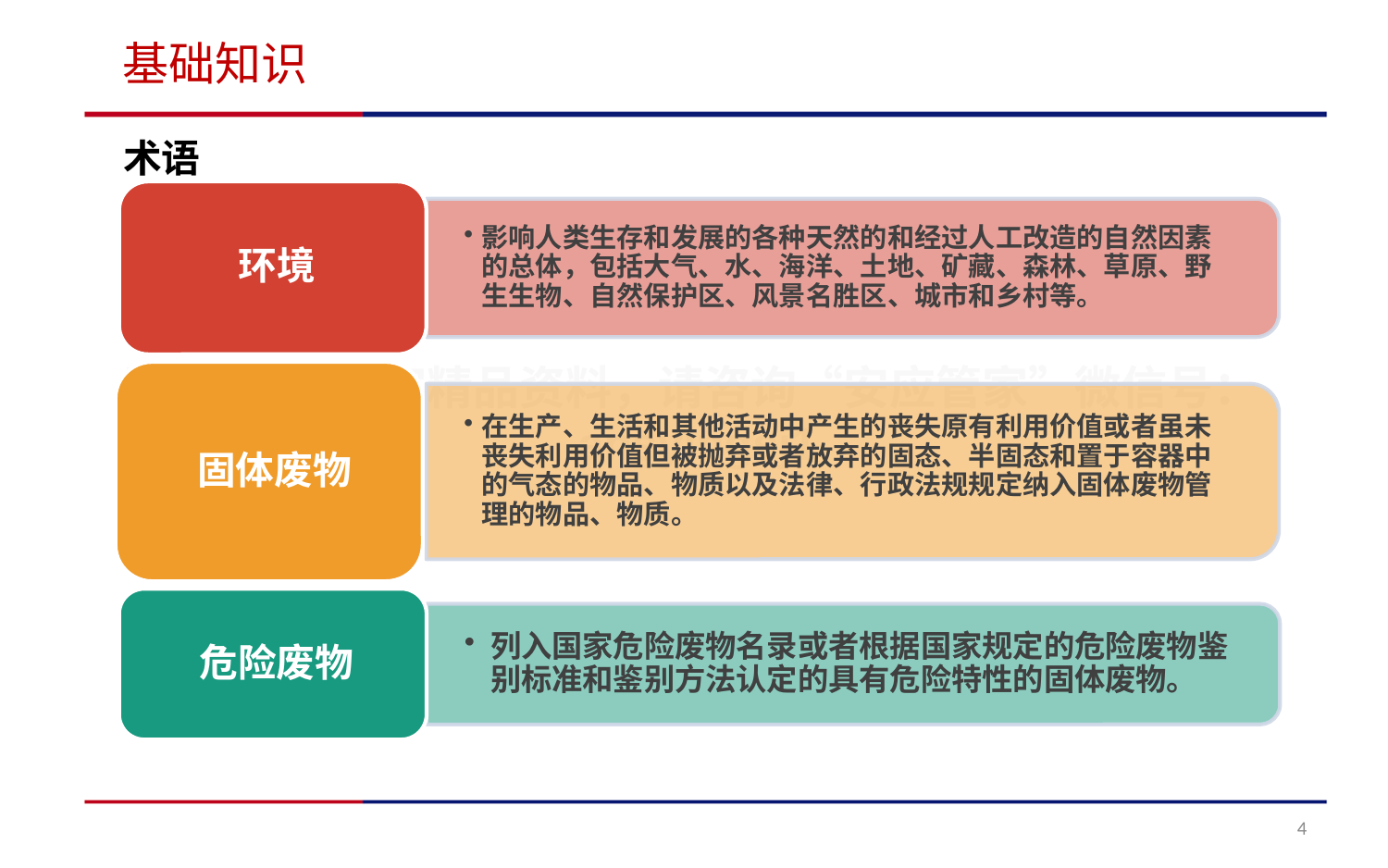

基础知识
术语
影响人类生存和发展的各种天然的和经过人工改造的自然因素的总体，包括大气、水、海洋、土地、矿藏、森林、草原、野生生物、自然保护区、风景名胜区、城市和乡村等。
环境
在生产、生活和其他活动中产生的丧失原有利用价值或者虽未丧失利用价值但被抛弃或者放弃的固态、半固态和置于容器中的气态的物品、物质以及法律、行政法规规定纳入固体废物管理的物品、物质。
固体废物
列入国家危险废物名录或者根据国家规定的危险废物鉴别标准和鉴别方法认定的具有危险特性的固体废物。
危险废物